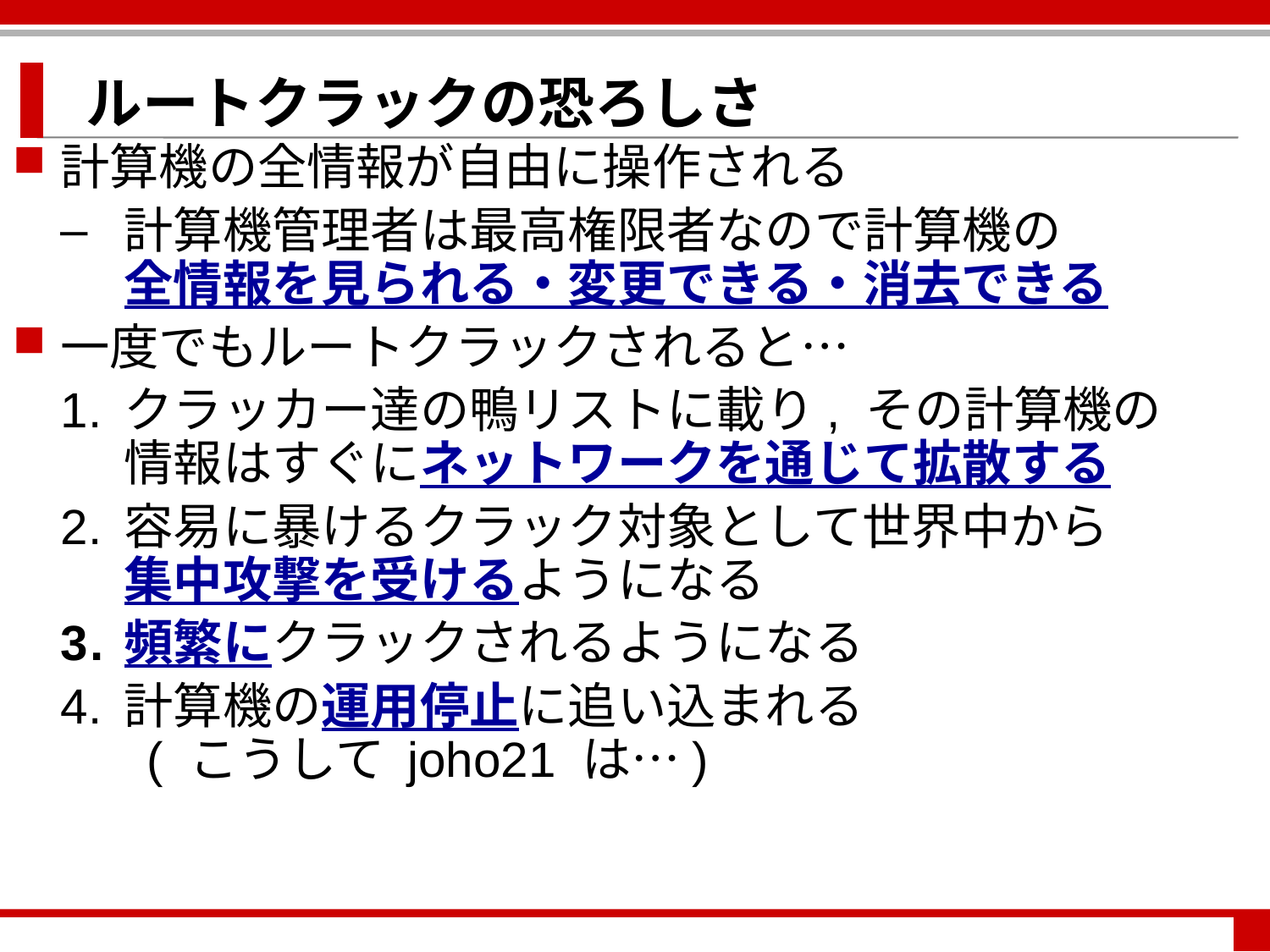

ルートクラックの恐ろしさ
計算機の全情報が自由に操作される
計算機管理者は最高権限者なので計算機の
全情報を見られる・変更できる・消去できる
一度でもルートクラックされると…
クラッカー達の鴨リストに載り, その計算機の
情報はすぐにネットワークを通じて拡散する
容易に暴けるクラック対象として世界中から
集中攻撃を受けるようになる
頻繁にクラックされるようになる
計算機の運用停止に追い込まれる
 ( こうして joho21 は…)